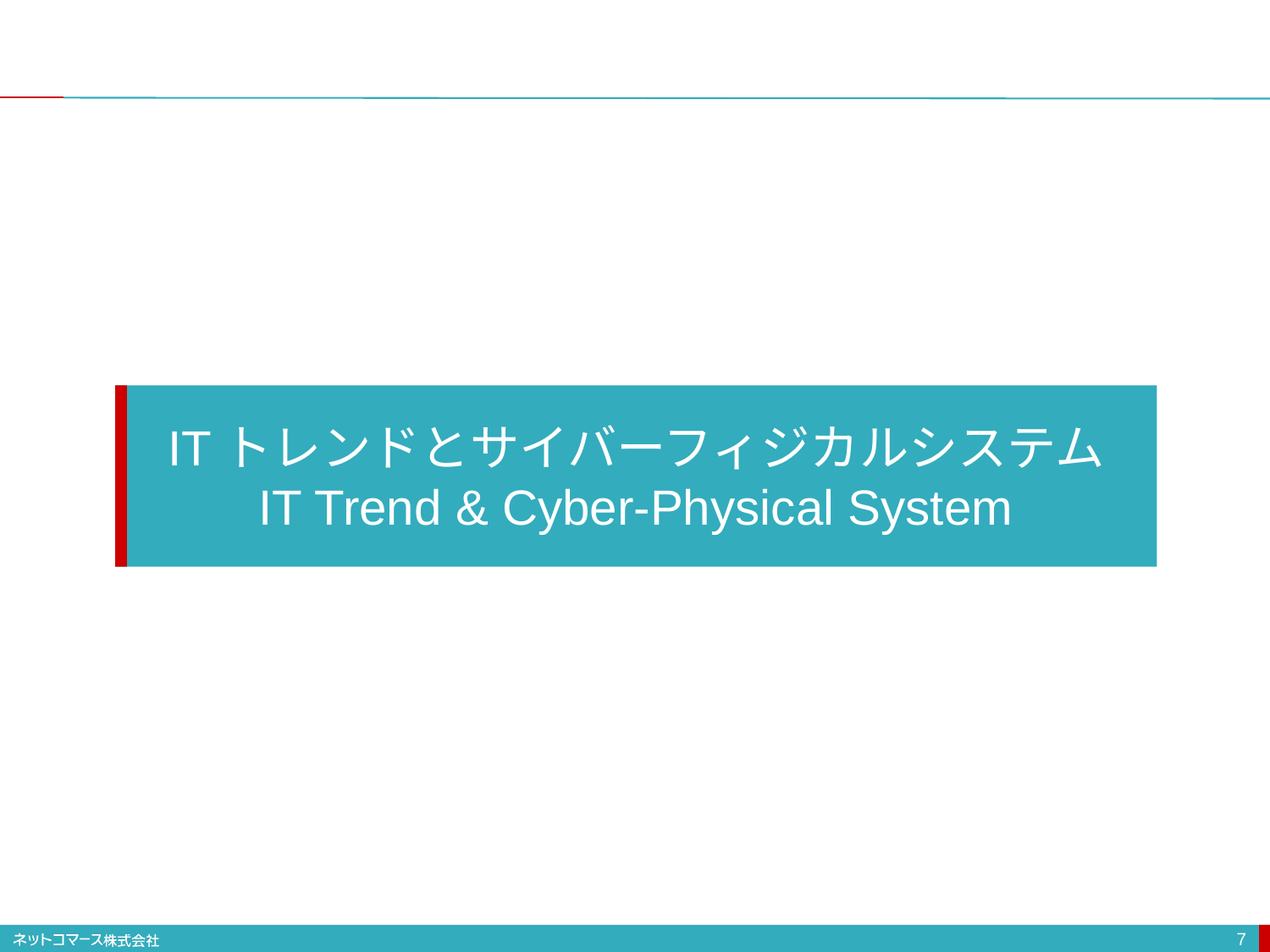

ITトレンドとサイバーフィジカルシステム
IT Trend & Cyber-Physical System
7